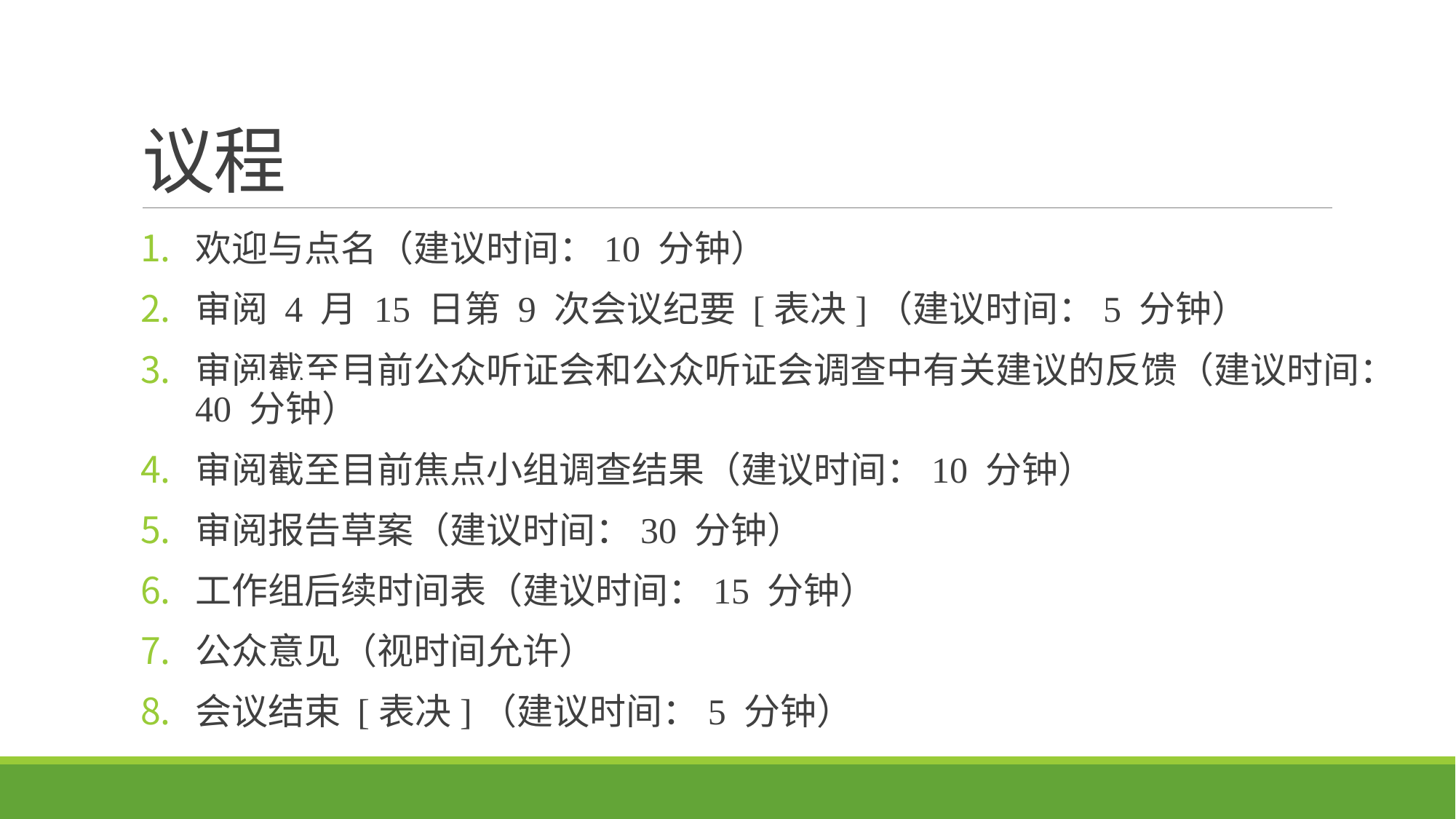

# 议程
欢迎与点名（建议时间：10 分钟）
审阅 4 月 15 日第 9 次会议纪要 [表决]（建议时间：5 分钟）
审阅截至目前公众听证会和公众听证会调查中有关建议的反馈（建议时间：40 分钟）
审阅截至目前焦点小组调查结果（建议时间：10 分钟）
审阅报告草案（建议时间：30 分钟）
工作组后续时间表（建议时间：15 分钟）
公众意见（视时间允许）
会议结束 [表决]（建议时间：5 分钟）